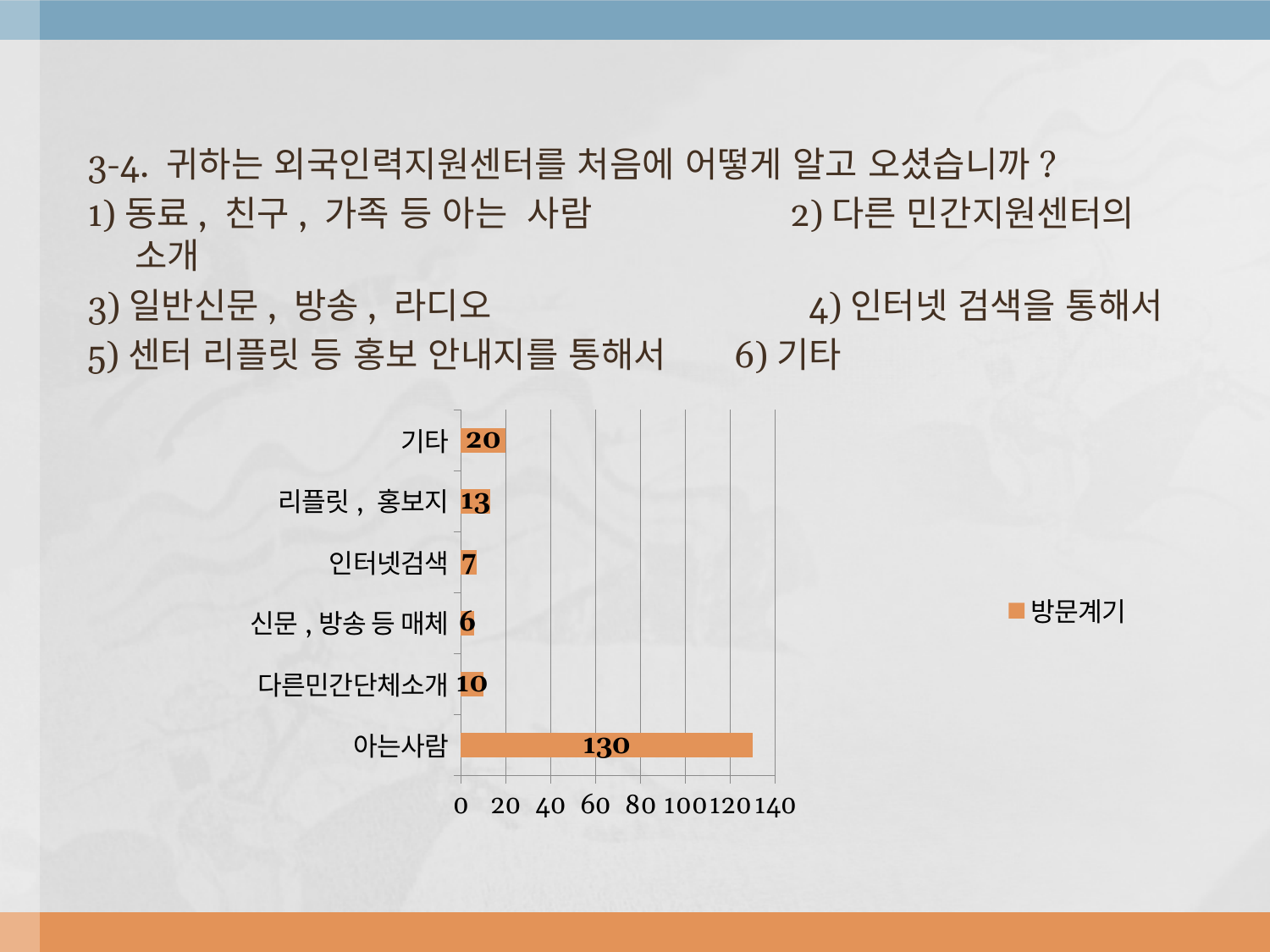

3-4. 귀하는 외국인력지원센터를 처음에 어떻게 알고 오셨습니까?
1)동료, 친구, 가족 등 아는  사람                   2)다른 민간지원센터의 소개
3)일반신문, 방송, 라디오                               4)인터넷 검색을 통해서
5)센터 리플릿 등 홍보 안내지를 통해서      6)기타

### Chart

| Category | 방문계기 |
|---|---|
| 아는사람 | 130.0 |
| 다른민간단체소개 | 10.0 |
| 신문,방송 등 매체 | 6.0 |
| 인터넷검색 | 7.0 |
| 리플릿, 홍보지 | 13.0 |
| 기타 | 20.0 |